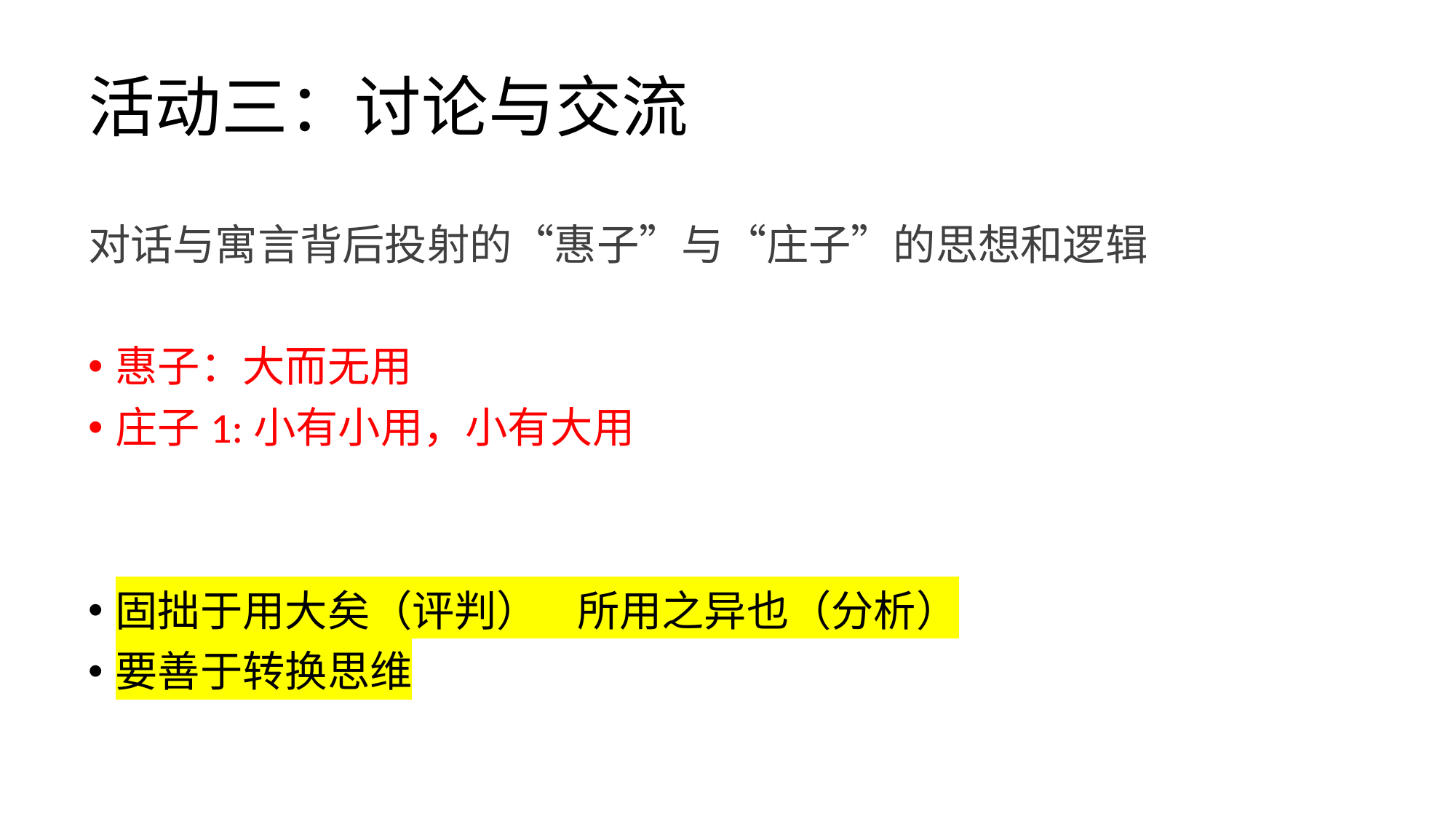

# 活动三：讨论与交流
对话与寓言背后投射的“惠子”与“庄子”的思想和逻辑

惠子：大而无用
庄子1:小有小用，小有大用

固拙于用大矣（评判）    所用之异也（分析）
要善于转换思维